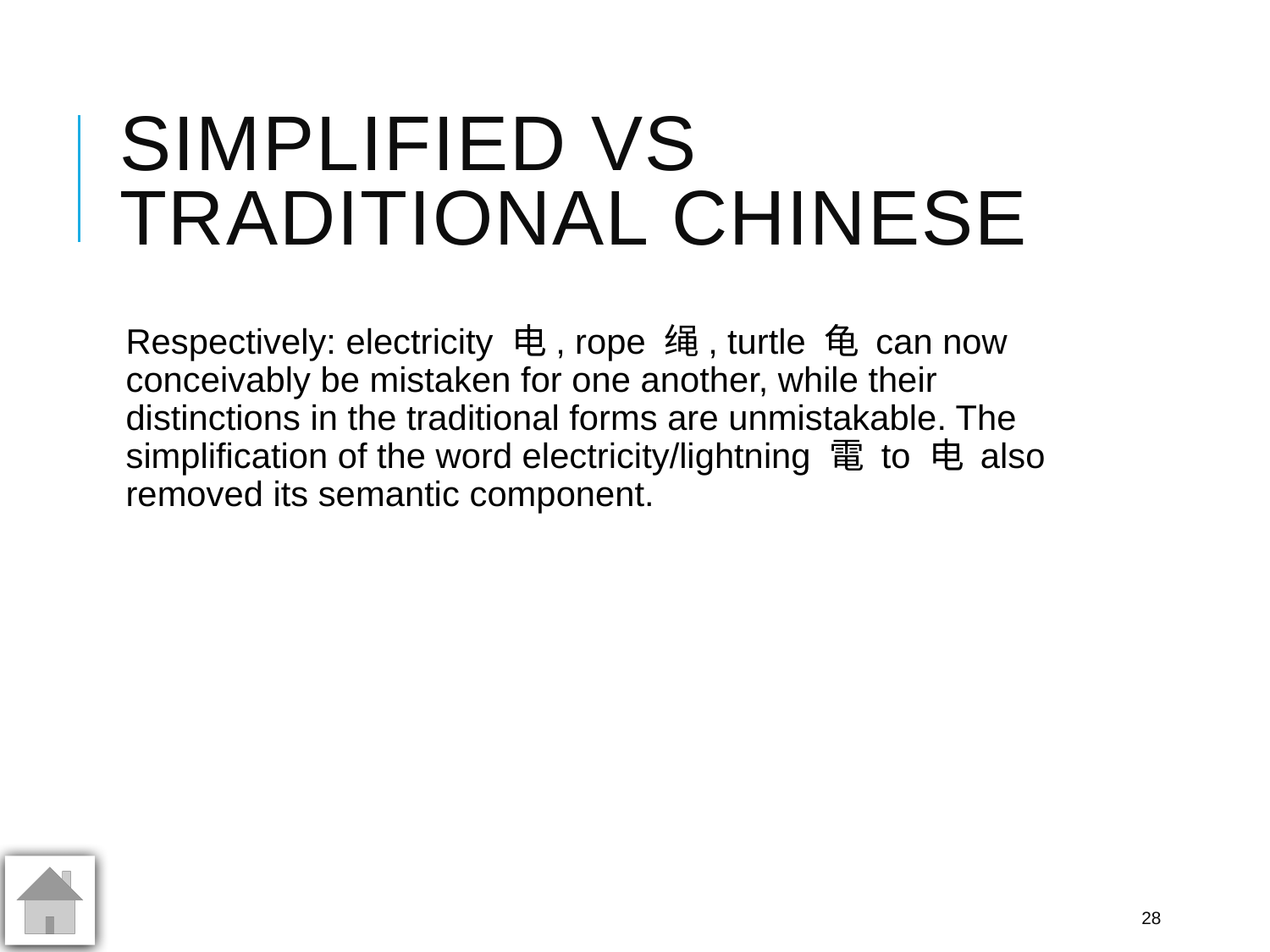

# SIMPLIFIED Vs TRADITIONAL CHINESE
Respectively: electricity 电, rope 绳, turtle 龟 can now conceivably be mistaken for one another, while their distinctions in the traditional forms are unmistakable. The simplification of the word electricity/lightning 電 to 电 also removed its semantic component.

28